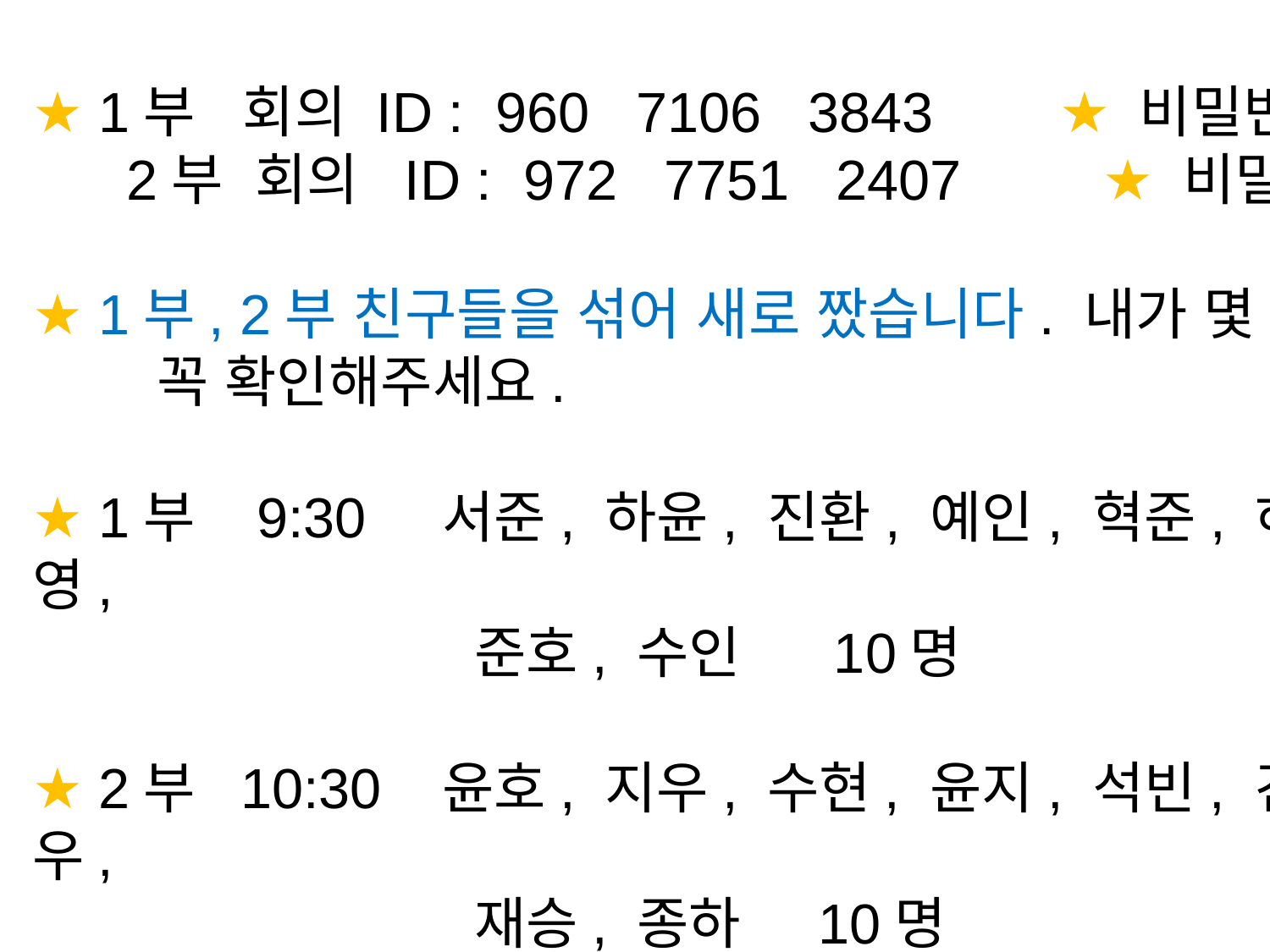

★ 1부   회의 ID :  960   7106   3843        ★ 비밀번호 :  200706
      2부  회의  ID :  972   7751   2407         ★ 비밀번호 :  200706

★ 1부, 2부 친구들을 섞어 새로 짰습니다. 내가 몇 부에 속하는지
       꼭 확인해주세요.

★ 1부   9:30    서준, 하윤, 진환, 예인, 혁준, 하나, 원진, 준영,
                           준호, 수인     10명

★ 2부  10:30   윤호, 지우, 수현, 윤지, 석빈, 건호, 인후, 은우,
                           재승, 종하    10명